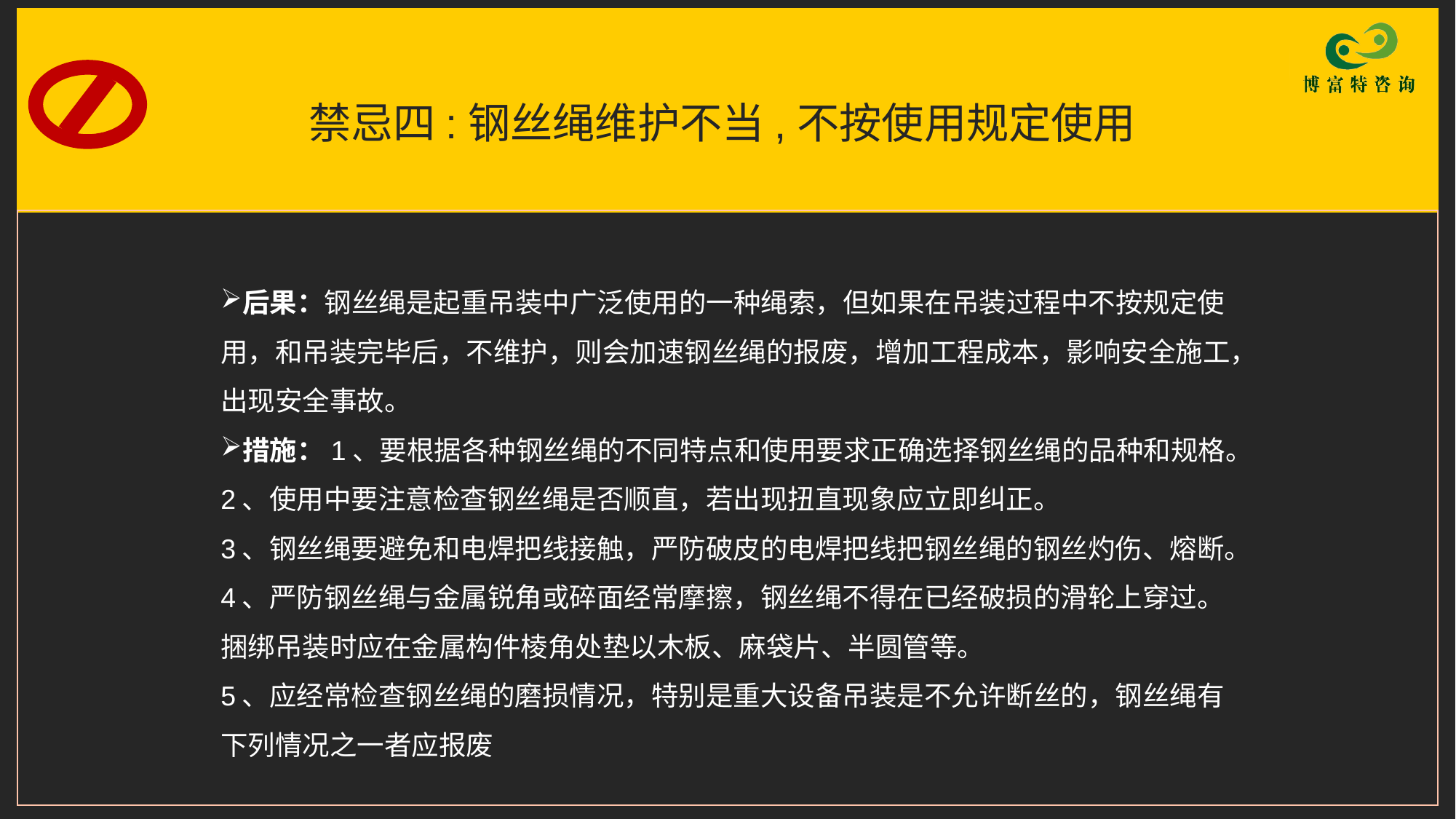

# 禁忌四:钢丝绳维护不当,不按使用规定使用
后果：钢丝绳是起重吊装中广泛使用的一种绳索，但如果在吊装过程中不按规定使用，和吊装完毕后，不维护，则会加速钢丝绳的报废，增加工程成本，影响安全施工，出现安全事故。
措施：1、要根据各种钢丝绳的不同特点和使用要求正确选择钢丝绳的品种和规格。
2、使用中要注意检查钢丝绳是否顺直，若出现扭直现象应立即纠正。
3、钢丝绳要避免和电焊把线接触，严防破皮的电焊把线把钢丝绳的钢丝灼伤、熔断。
4、严防钢丝绳与金属锐角或碎面经常摩擦，钢丝绳不得在已经破损的滑轮上穿过。捆绑吊装时应在金属构件棱角处垫以木板、麻袋片、半圆管等。
5、应经常检查钢丝绳的磨损情况，特别是重大设备吊装是不允许断丝的，钢丝绳有下列情况之一者应报废